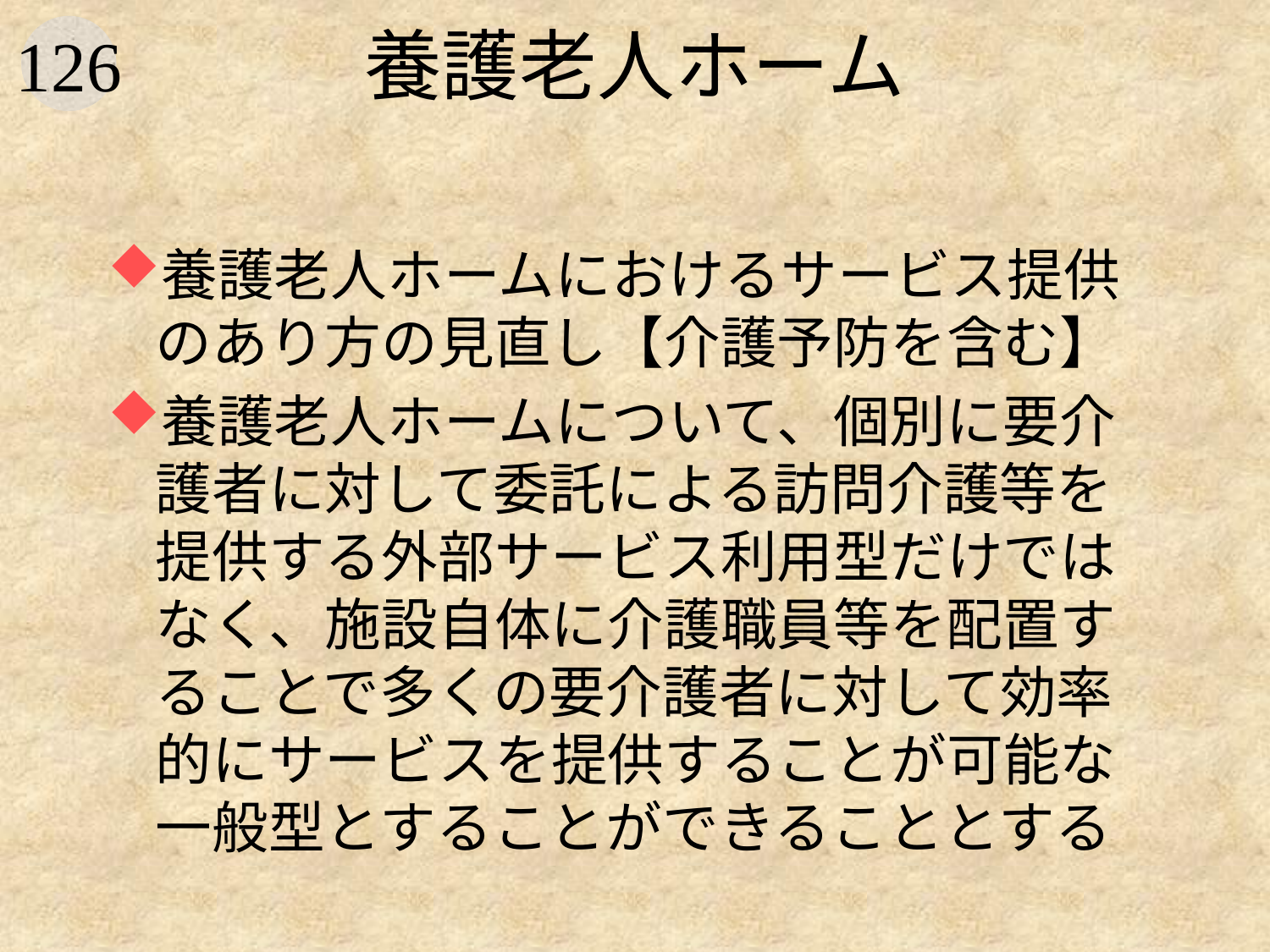

# 養護老人ホーム
養護老人ホームにおけるサービス提供のあり方の見直し【介護予防を含む】
養護老人ホームについて、個別に要介護者に対して委託による訪問介護等を提供する外部サービス利用型だけではなく、施設自体に介護職員等を配置することで多くの要介護者に対して効率的にサービスを提供することが可能な一般型とすることができることとする